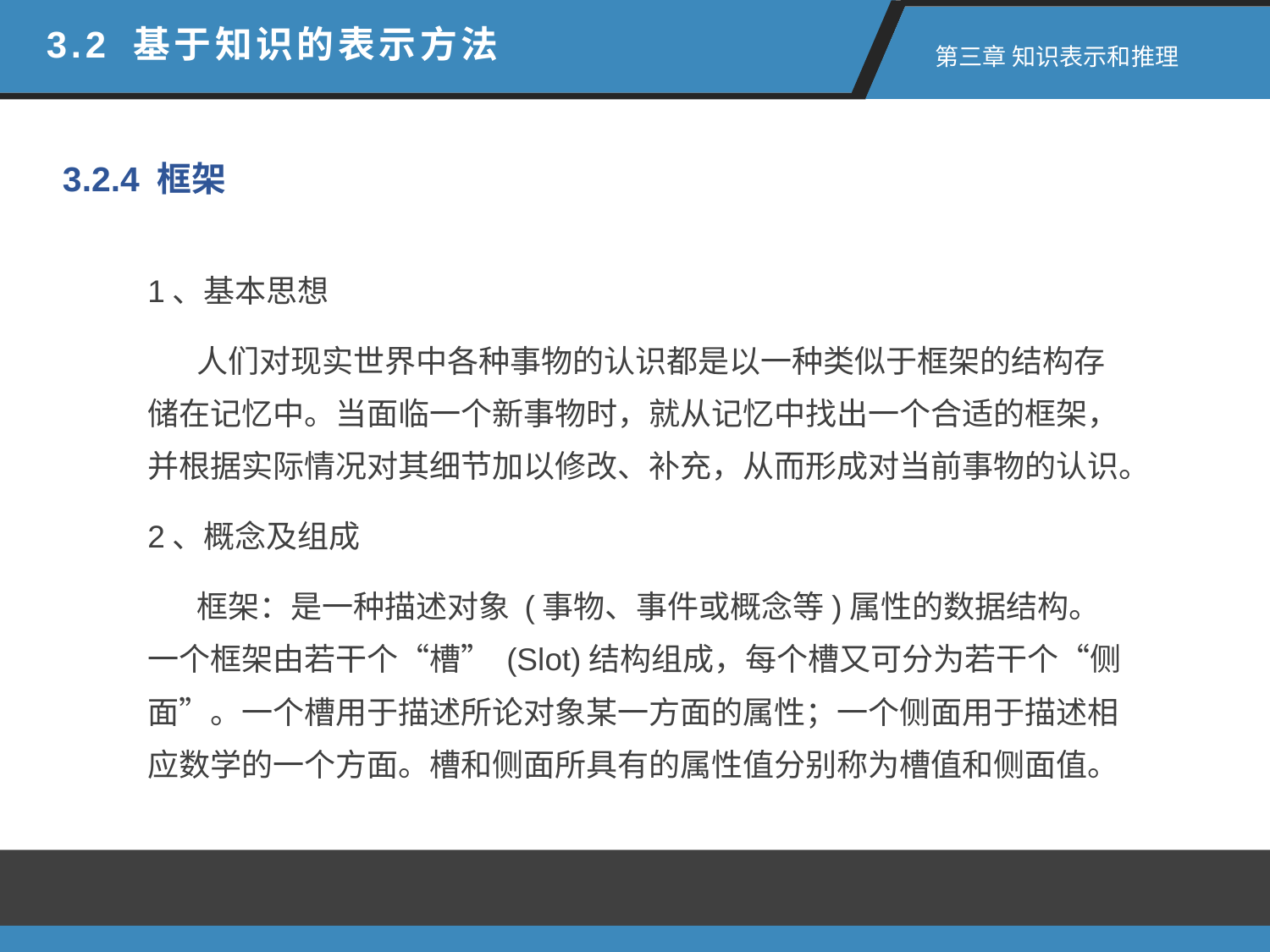

3.2 基于知识的表示方法
  第三章 知识表示和推理
3.2.4 框架
1、基本思想
      人们对现实世界中各种事物的认识都是以一种类似于框架的结构存储在记忆中。当面临一个新事物时，就从记忆中找出一个合适的框架，并根据实际情况对其细节加以修改、补充，从而形成对当前事物的认识。
2、概念及组成
      框架：是一种描述对象 (事物、事件或概念等)属性的数据结构。一个框架由若干个“槽” (Slot)结构组成，每个槽又可分为若干个“侧面”。一个槽用于描述所论对象某一方面的属性；一个侧面用于描述相应数学的一个方面。槽和侧面所具有的属性值分别称为槽值和侧面值。